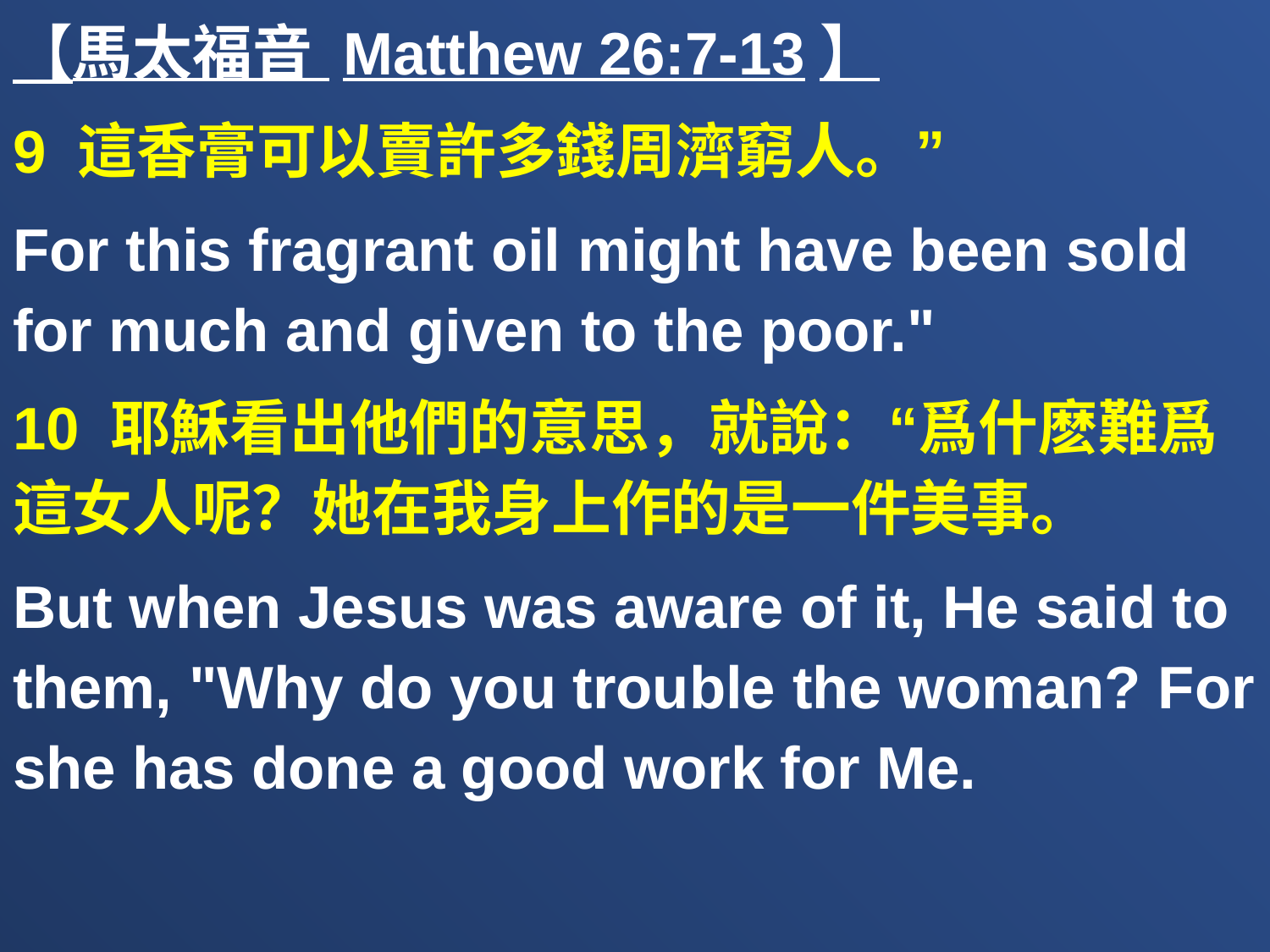

【馬太福音 Matthew 26:7-13】
9 這香膏可以賣許多錢周濟窮人。”
For this fragrant oil might have been sold for much and given to the poor."
10 耶穌看出他們的意思，就說：“爲什麽難爲這女人呢？她在我身上作的是一件美事。
But when Jesus was aware of it, He said to them, "Why do you trouble the woman? For she has done a good work for Me.